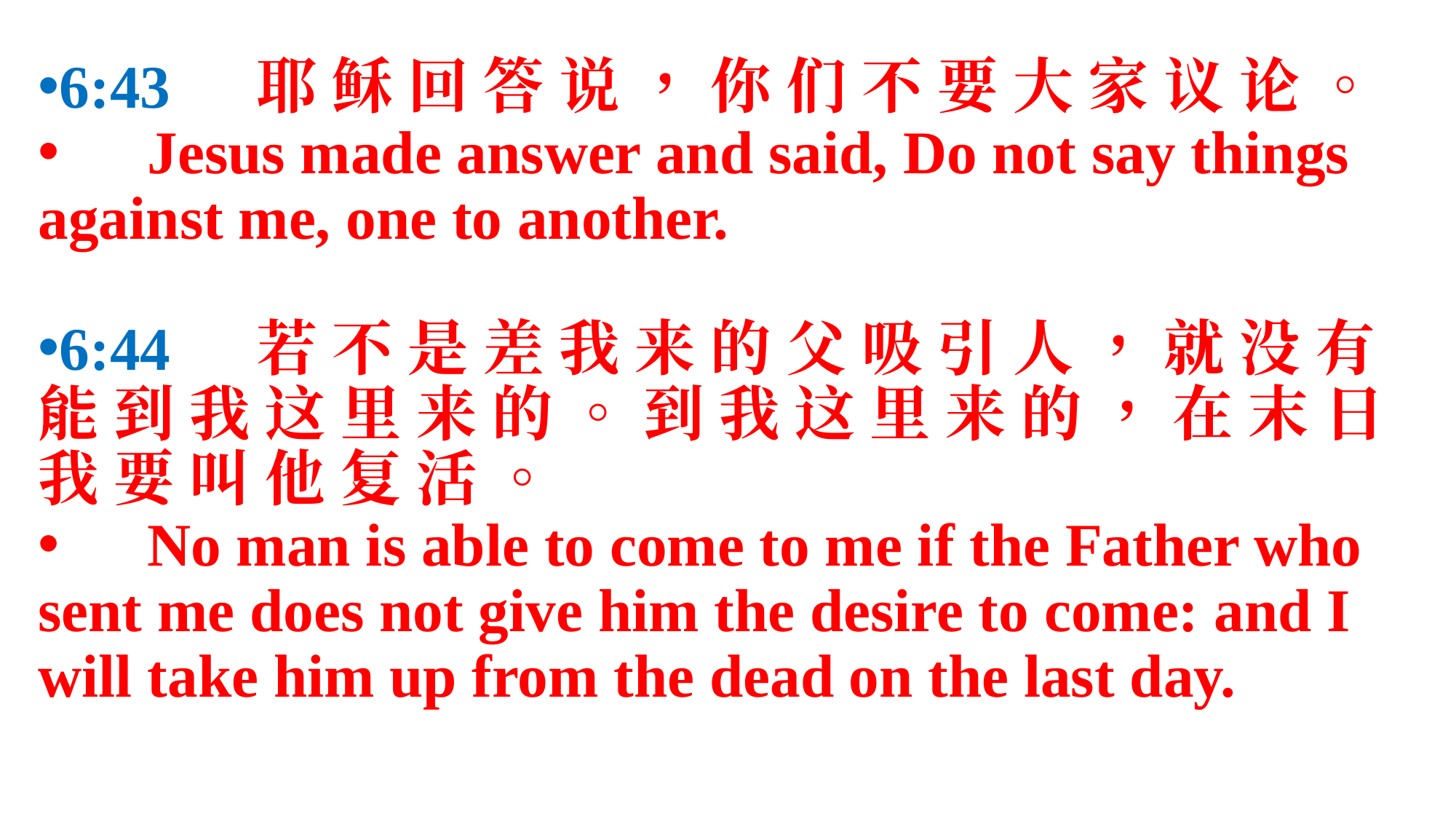

6:43	耶 稣 回 答 说 ， 你 们 不 要 大 家 议 论 。
   	Jesus made answer and said, Do not say things against me, one to another.

6:44	若 不 是 差 我 来 的 父 吸 引 人 ， 就 没 有 能 到 我 这 里 来 的 。 到 我 这 里 来 的 ， 在 末 日 我 要 叫 他 复 活 。
   	No man is able to come to me if the Father who sent me does not give him the desire to come: and I will take him up from the dead on the last day.